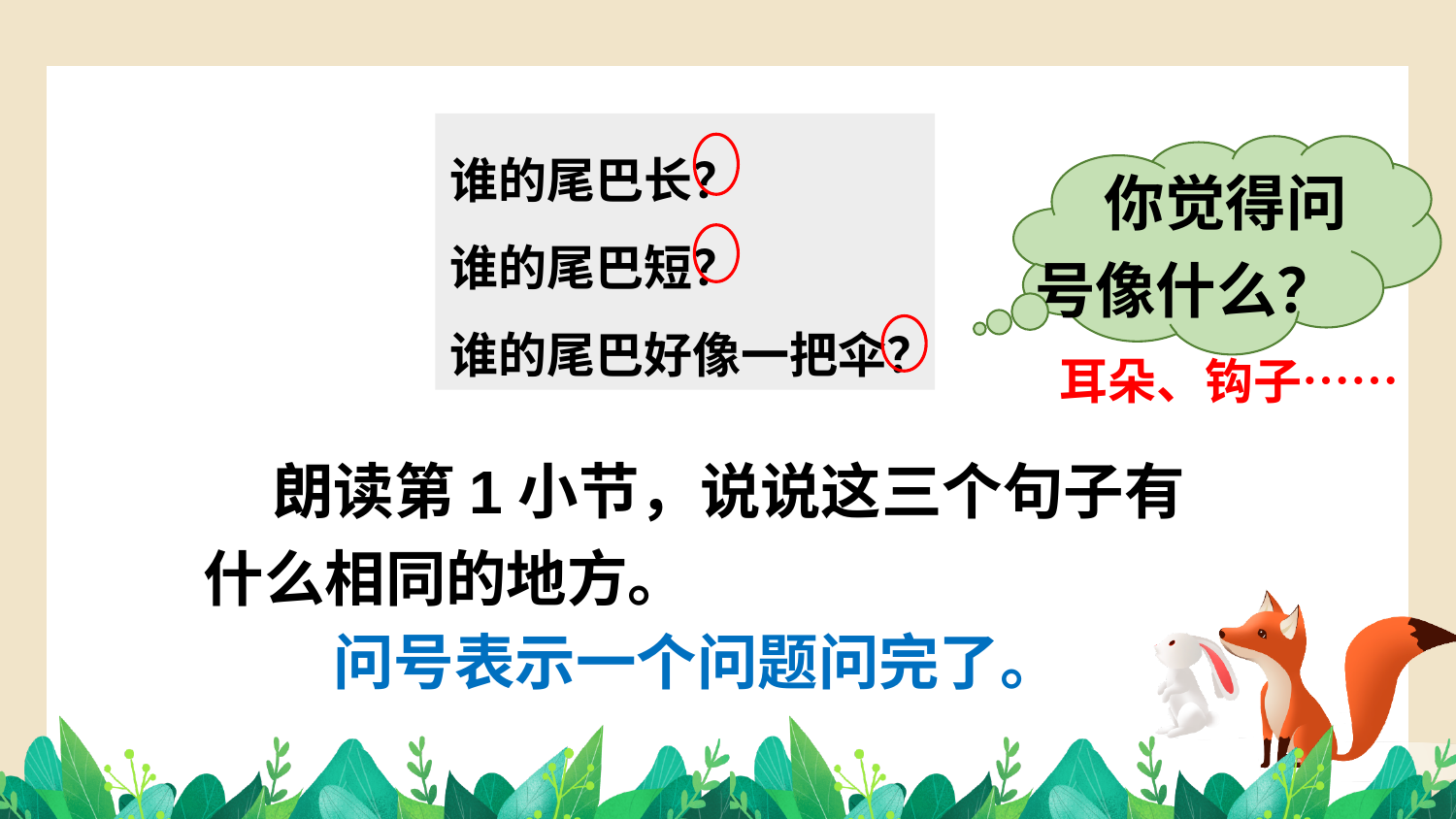

谁的尾巴长？
谁的尾巴短？
谁的尾巴好像一把伞？

    你觉得问号像什么？

耳朵、钩子……
    朗读第1小节，说说这三个句子有什么相同的地方。
问号表示一个问题问完了。